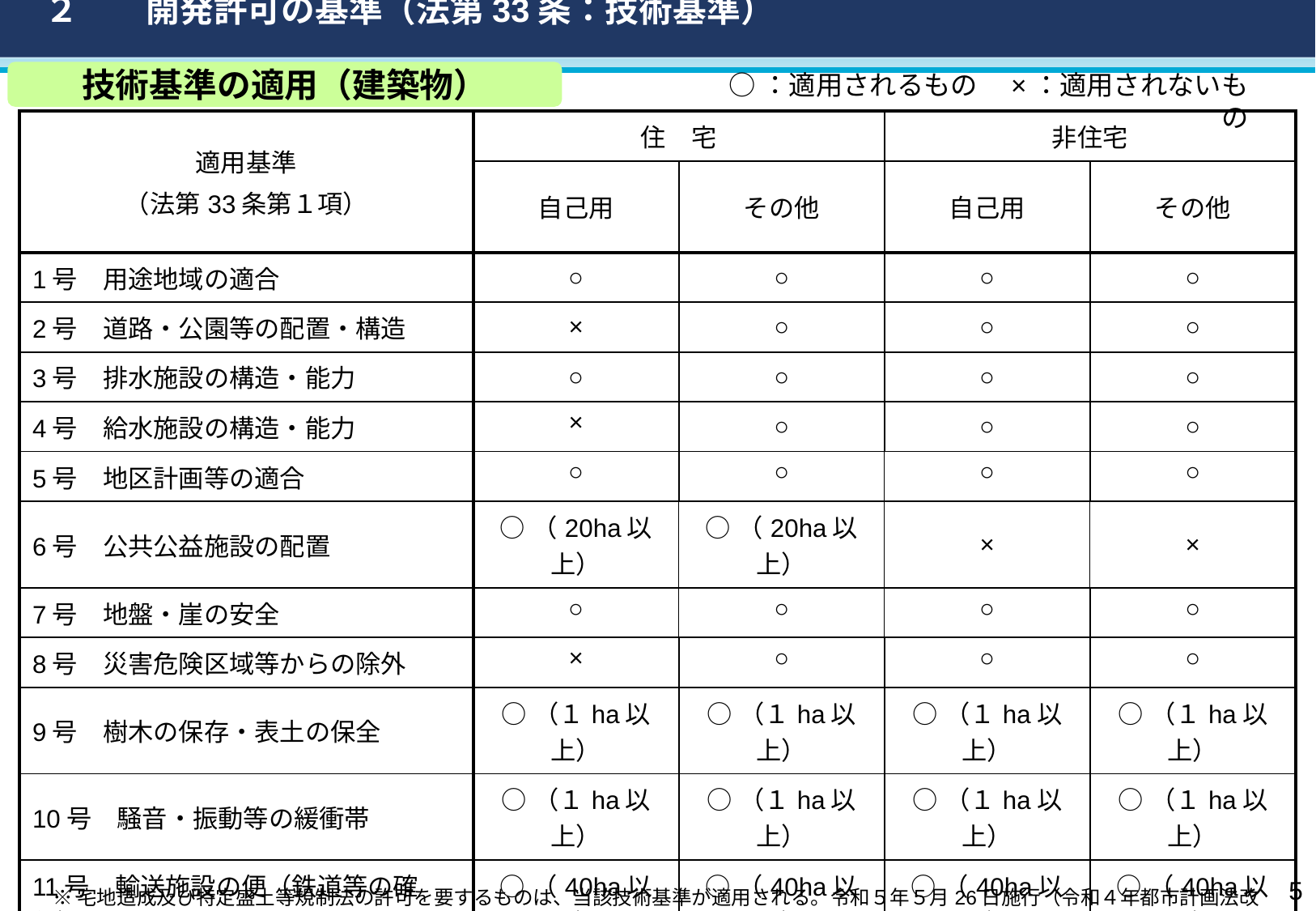

２　　開発許可の基準（法第33条：技術基準）
技術基準の適用（建築物）
○：適用されるもの　×：適用されないもの
| 適用基準 （法第33条第１項） | 住　宅 |  | 非住宅 |  |
| --- | --- | --- | --- | --- |
|  | 自己用 | その他 | 自己用 | その他 |
| 1号　用途地域の適合 | ○ | ○ | ○ | ○ |
| 2号　道路・公園等の配置・構造 | × | ○ | ○ | ○ |
| 3号　排水施設の構造・能力 | ○ | ○ | ○ | ○ |
| 4号　給水施設の構造・能力 | × | ○ | ○ | ○ |
| 5号　地区計画等の適合 | ○ | ○ | ○ | ○ |
| 6号　公共公益施設の配置 | ○（20ha以上） | ○（20ha以上） | × | × |
| 7号　地盤・崖の安全 | ○ | ○ | ○ | ○ |
| 8号　災害危険区域等からの除外 | × | ○ | ○ | ○ |
| 9号　樹木の保存・表土の保全 | ○（１ha以上） | ○（１ha以上） | ○（１ha以上） | ○（１ha以上） |
| 10号　騒音・振動等の緩衝帯 | ○（１ha以上） | ○（１ha以上） | ○（１ha以上） | ○（１ha以上） |
| 11号　輸送施設の便（鉄道等の確保） | ○（40ha以上） | ○（40ha以上） | ○（40ha以上） | ○（40ha以上） |
| 12号　申請者の資力・信用（※） | × | ○ | １ha未満→× １ha以上→○ | ○ |
| 13号　工事施行者の能力（※） | × | ○ | １ha未満→× １ha以上→○ | ○ |
| 14号　関係権利者の同意 | ○ | ○ | ○ | ○ |
5
※宅地造成及び特定盛土等規制法の許可を要するものは、当該技術基準が適用される。令和５年５月26日施行（令和４年都市計画法改正）。